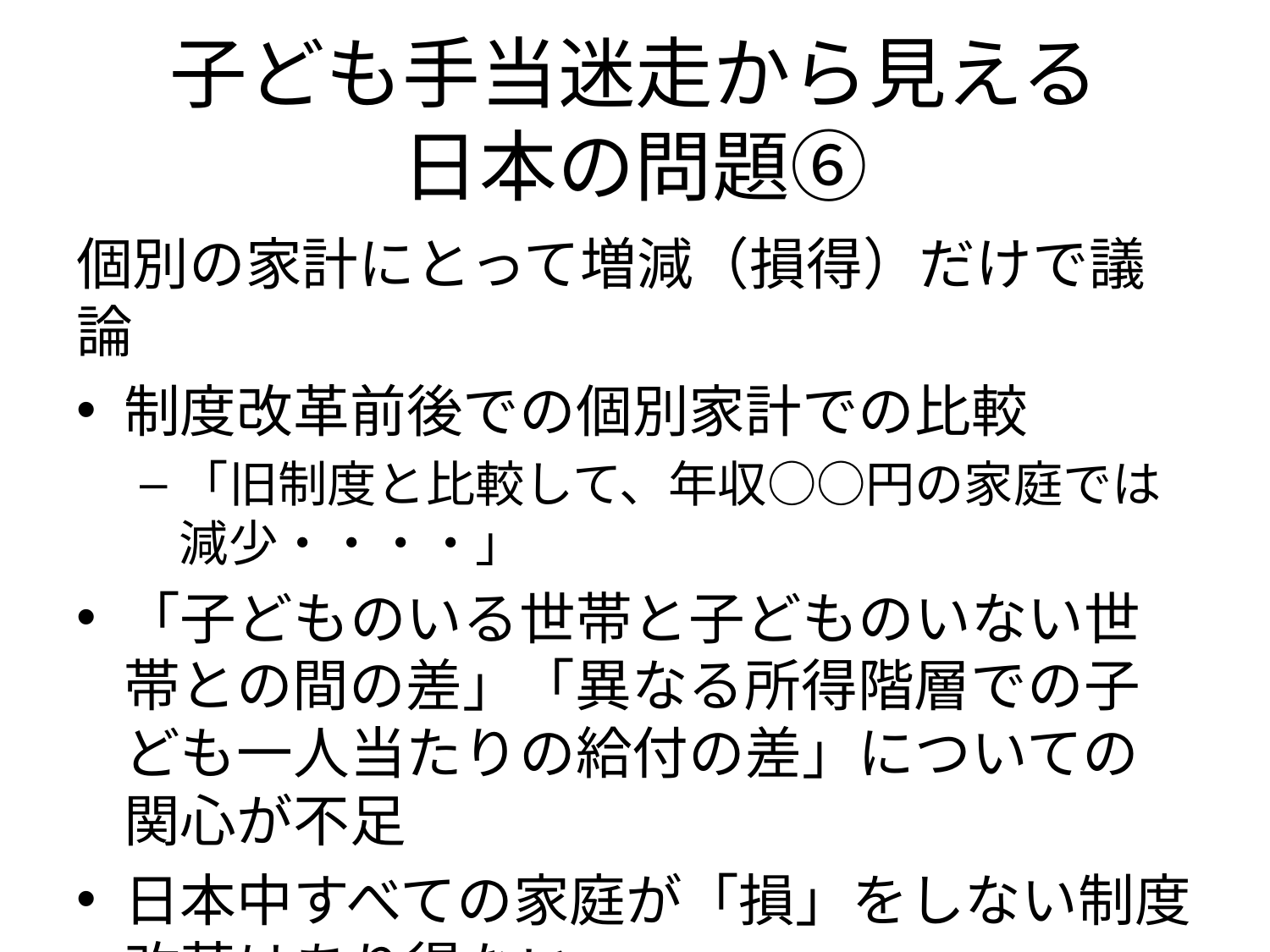

# 子ども手当迷走から見える 日本の問題⑥
個別の家計にとって増減（損得）だけで議論
制度改革前後での個別家計での比較
「旧制度と比較して、年収○○円の家庭では減少・・・・」
「子どものいる世帯と子どものいない世帯との間の差」「異なる所得階層での子ども一人当たりの給付の差」についての関心が不足
日本中すべての家庭が「損」をしない制度改革はあり得ない